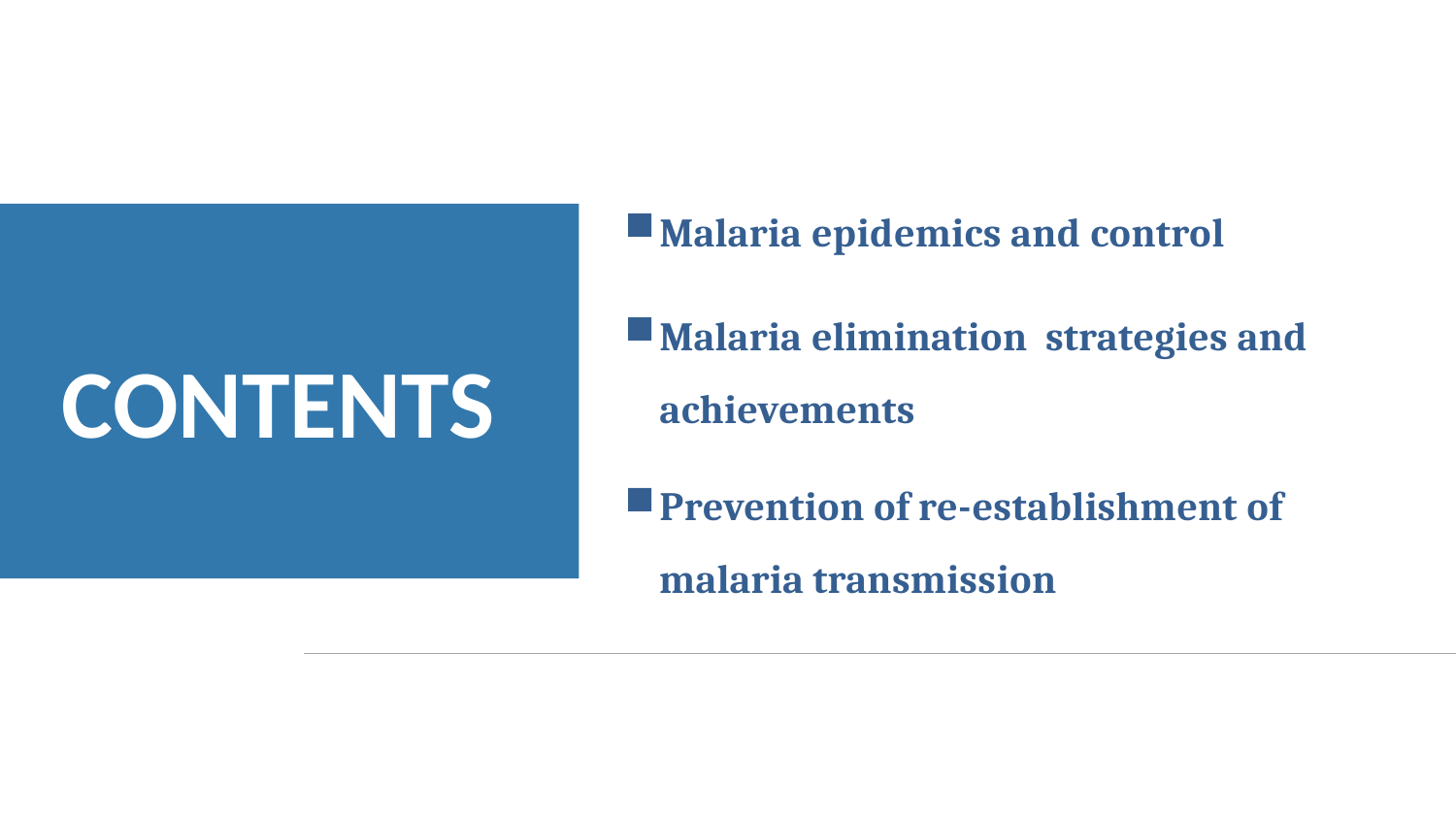

Malaria epidemics and control

Malaria elimination  strategies and achievements与措施
CONTENTS
Prevention of re-establishment of malaria transmission